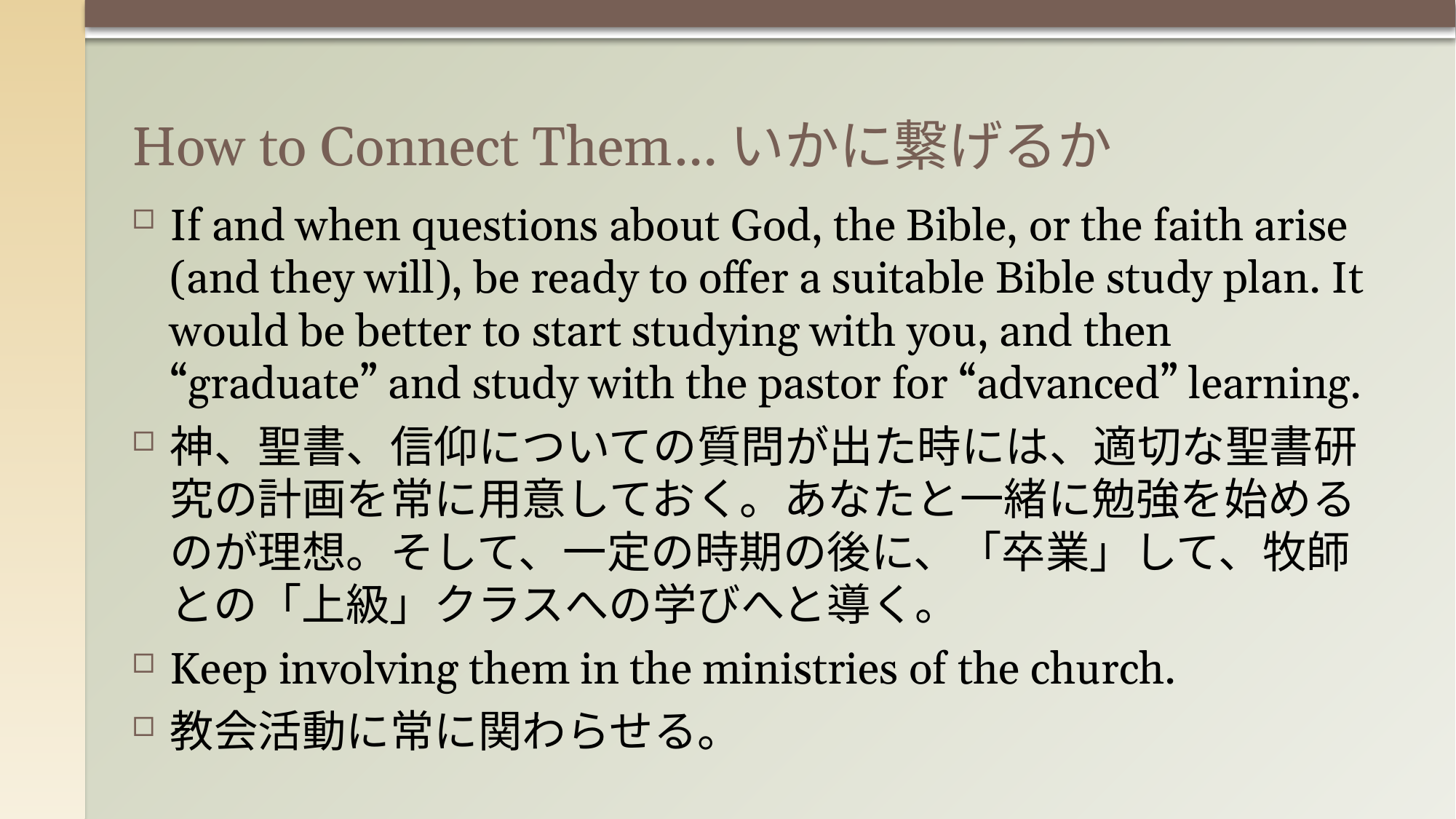

# How to Connect Them…いかに繋げるか
If and when questions about God, the Bible, or the faith arise (and they will), be ready to offer a suitable Bible study plan. It would be better to start studying with you, and then “graduate” and study with the pastor for “advanced” learning.
神、聖書、信仰についての質問が出た時には、適切な聖書研究の計画を常に用意しておく。あなたと一緒に勉強を始めるのが理想。そして、一定の時期の後に、「卒業」して、牧師との「上級」クラスへの学びへと導く。
Keep involving them in the ministries of the church.
教会活動に常に関わらせる。